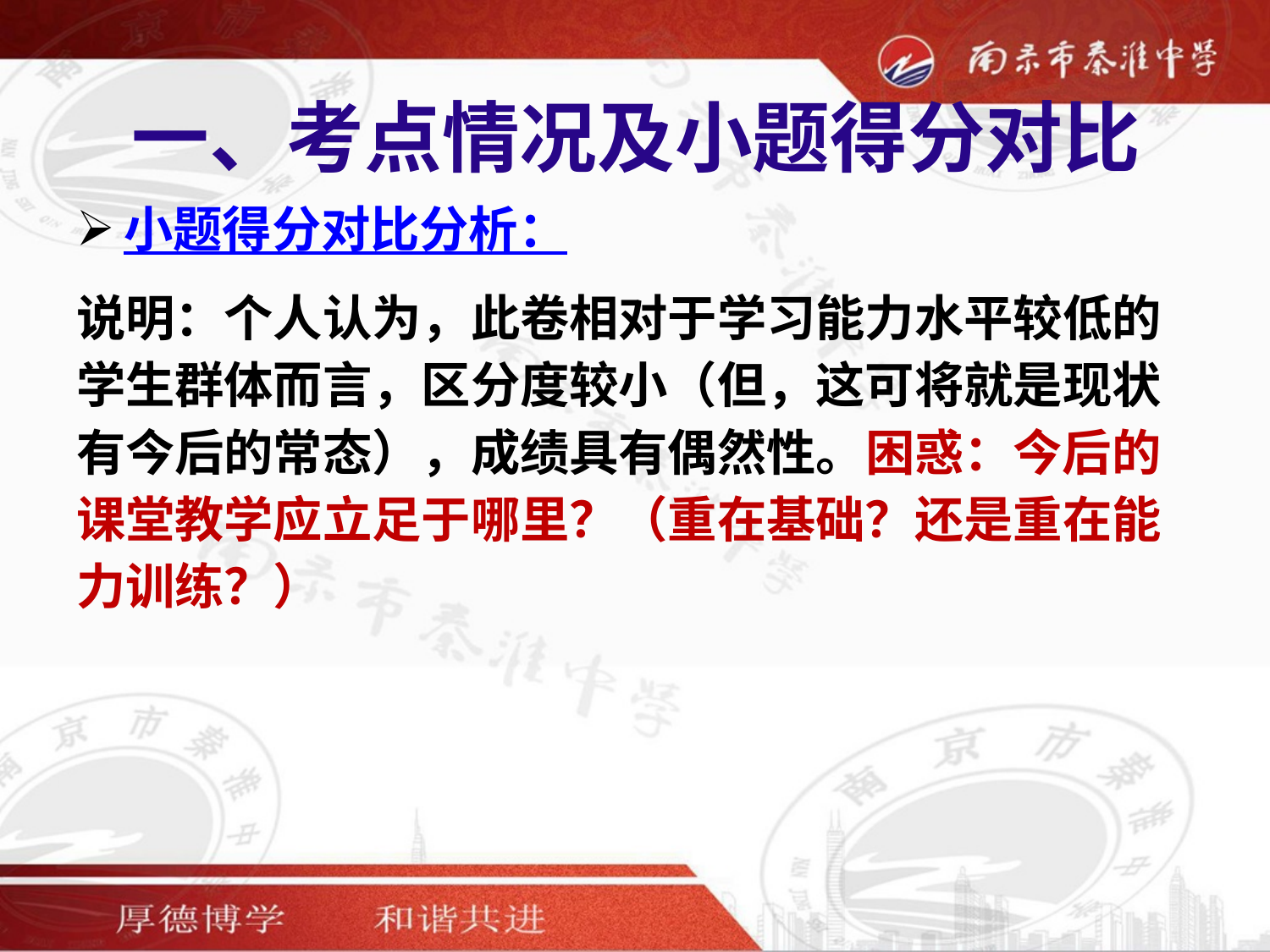

# 一、考点情况及小题得分对比
小题得分对比分析：
说明：个人认为，此卷相对于学习能力水平较低的学生群体而言，区分度较小（但，这可将就是现状有今后的常态），成绩具有偶然性。困惑：今后的课堂教学应立足于哪里？（重在基础？还是重在能力训练？）